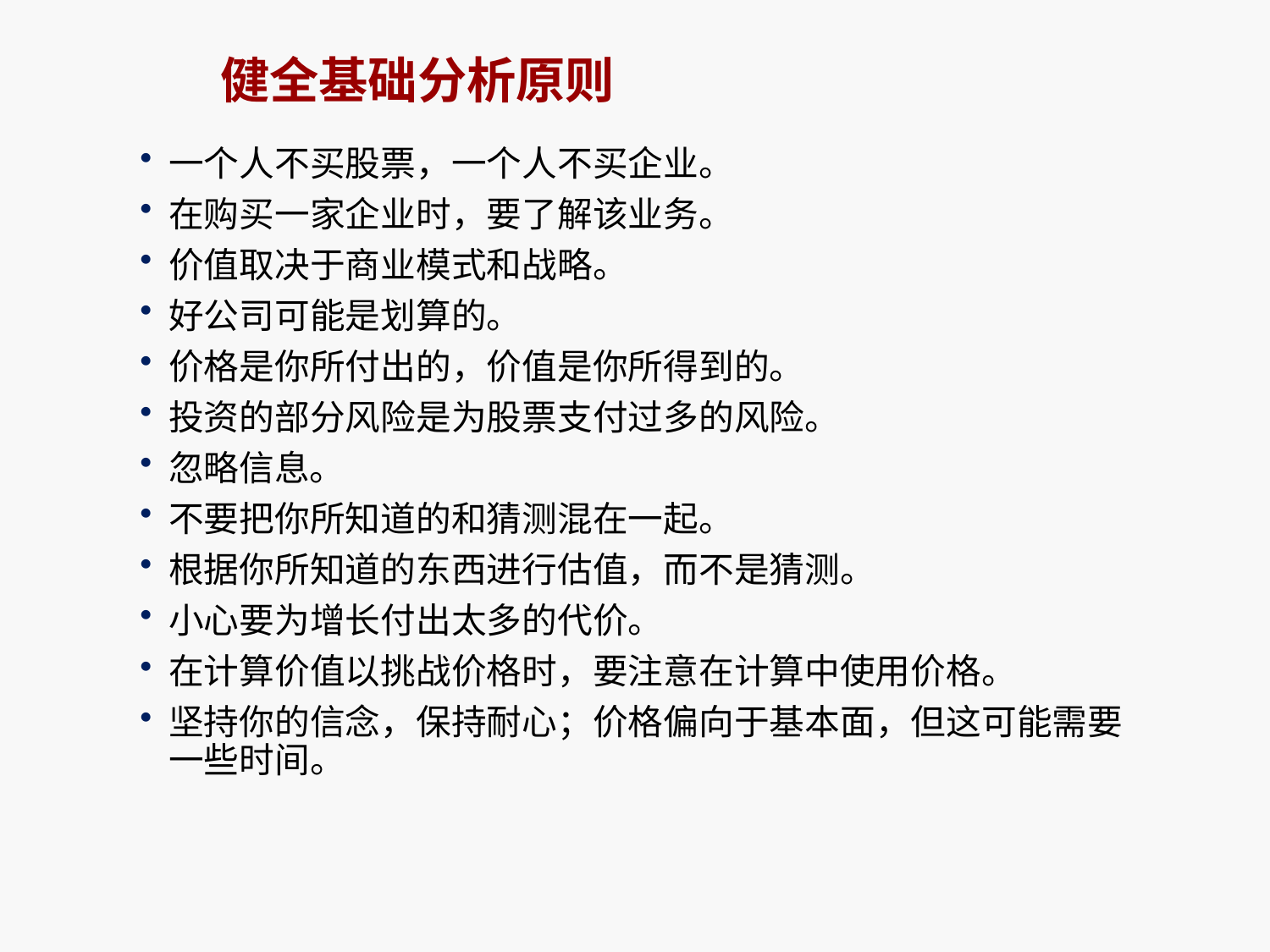

# 健全基础分析原则
一个人不买股票，一个人不买企业。
在购买一家企业时，要了解该业务。
价值取决于商业模式和战略。
好公司可能是划算的。
价格是你所付出的，价值是你所得到的。
投资的部分风险是为股票支付过多的风险。
忽略信息。
不要把你所知道的和猜测混在一起。
根据你所知道的东西进行估值，而不是猜测。
小心要为增长付出太多的代价。
在计算价值以挑战价格时，要注意在计算中使用价格。
坚持你的信念，保持耐心；价格偏向于基本面，但这可能需要一些时间。